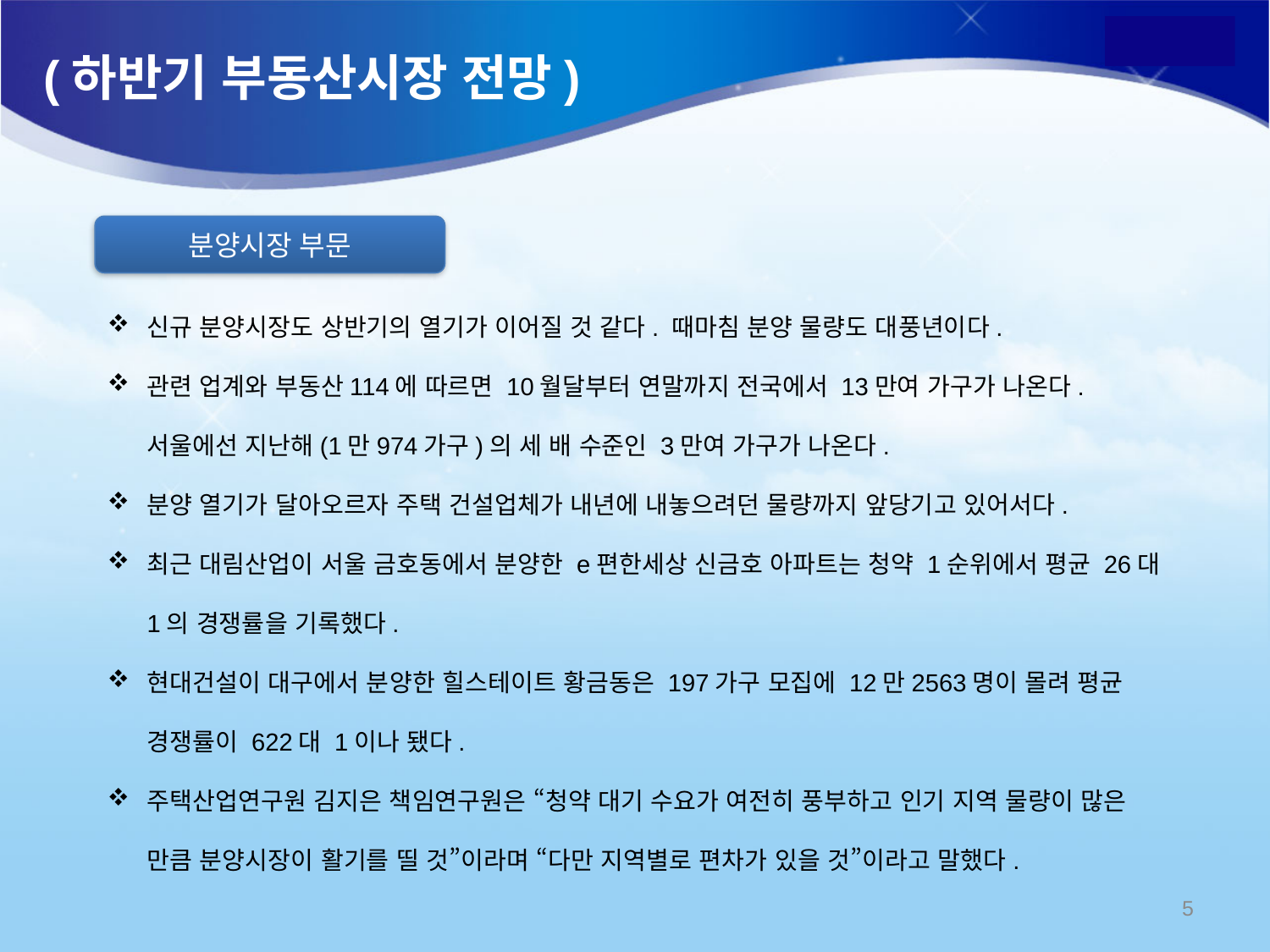

(하반기 부동산시장 전망)
분양시장 부문
신규 분양시장도 상반기의 열기가 이어질 것 같다. 때마침 분양 물량도 대풍년이다.
관련 업계와 부동산114에 따르면 10월달부터 연말까지 전국에서 13만여 가구가 나온다. 서울에선 지난해(1만974가구)의 세 배 수준인 3만여 가구가 나온다.
분양 열기가 달아오르자 주택 건설업체가 내년에 내놓으려던 물량까지 앞당기고 있어서다.
최근 대림산업이 서울 금호동에서 분양한 e편한세상 신금호 아파트는 청약 1순위에서 평균 26대 1의 경쟁률을 기록했다.
현대건설이 대구에서 분양한 힐스테이트 황금동은 197가구 모집에 12만2563명이 몰려 평균 경쟁률이 622대 1이나 됐다.
주택산업연구원 김지은 책임연구원은 “청약 대기 수요가 여전히 풍부하고 인기 지역 물량이 많은 만큼 분양시장이 활기를 띨 것”이라며 “다만 지역별로 편차가 있을 것”이라고 말했다.
5